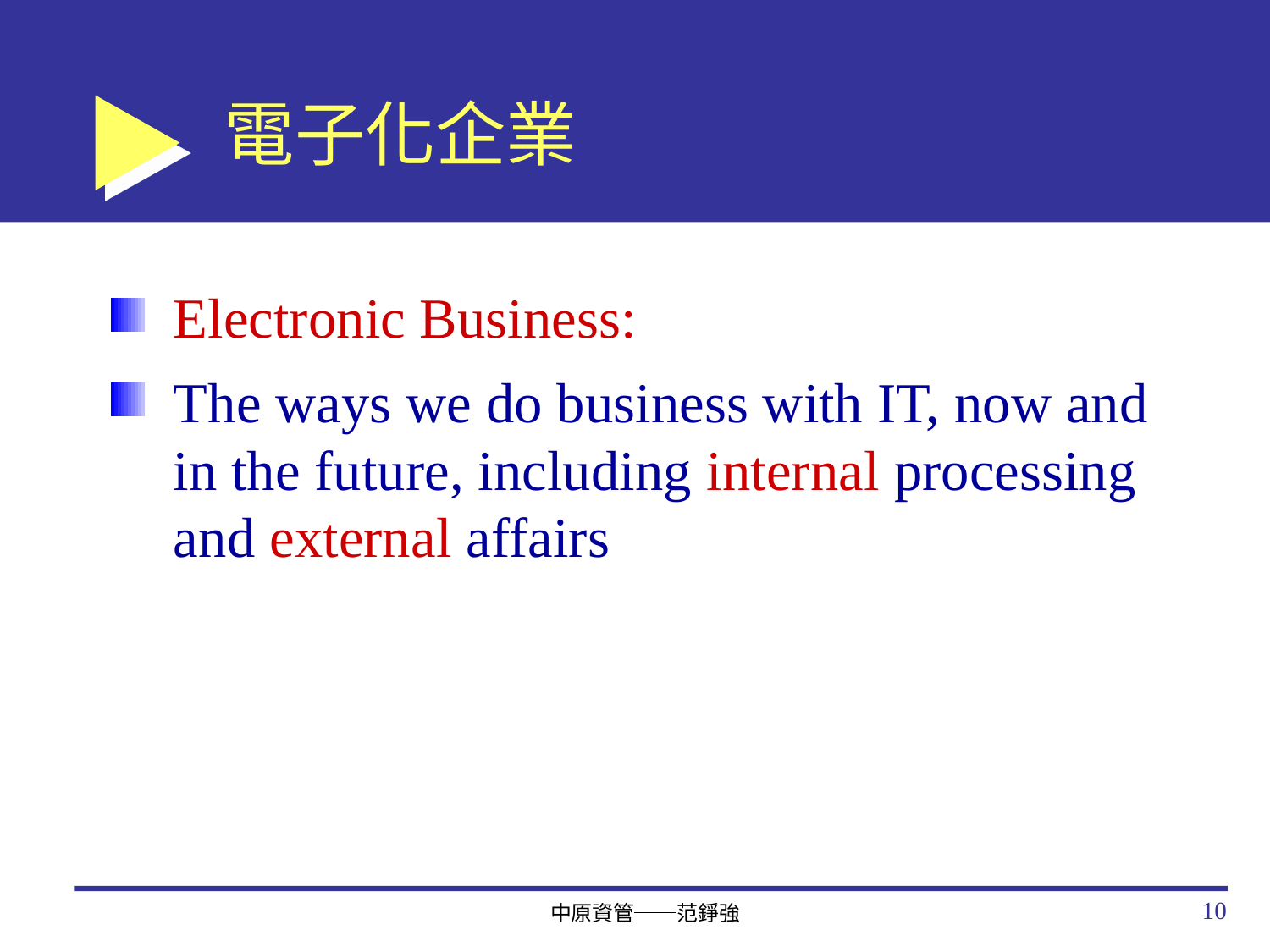

# 電子化企業
Electronic Business:
The ways we do business with IT, now and in the future, including internal processing and external affairs
10